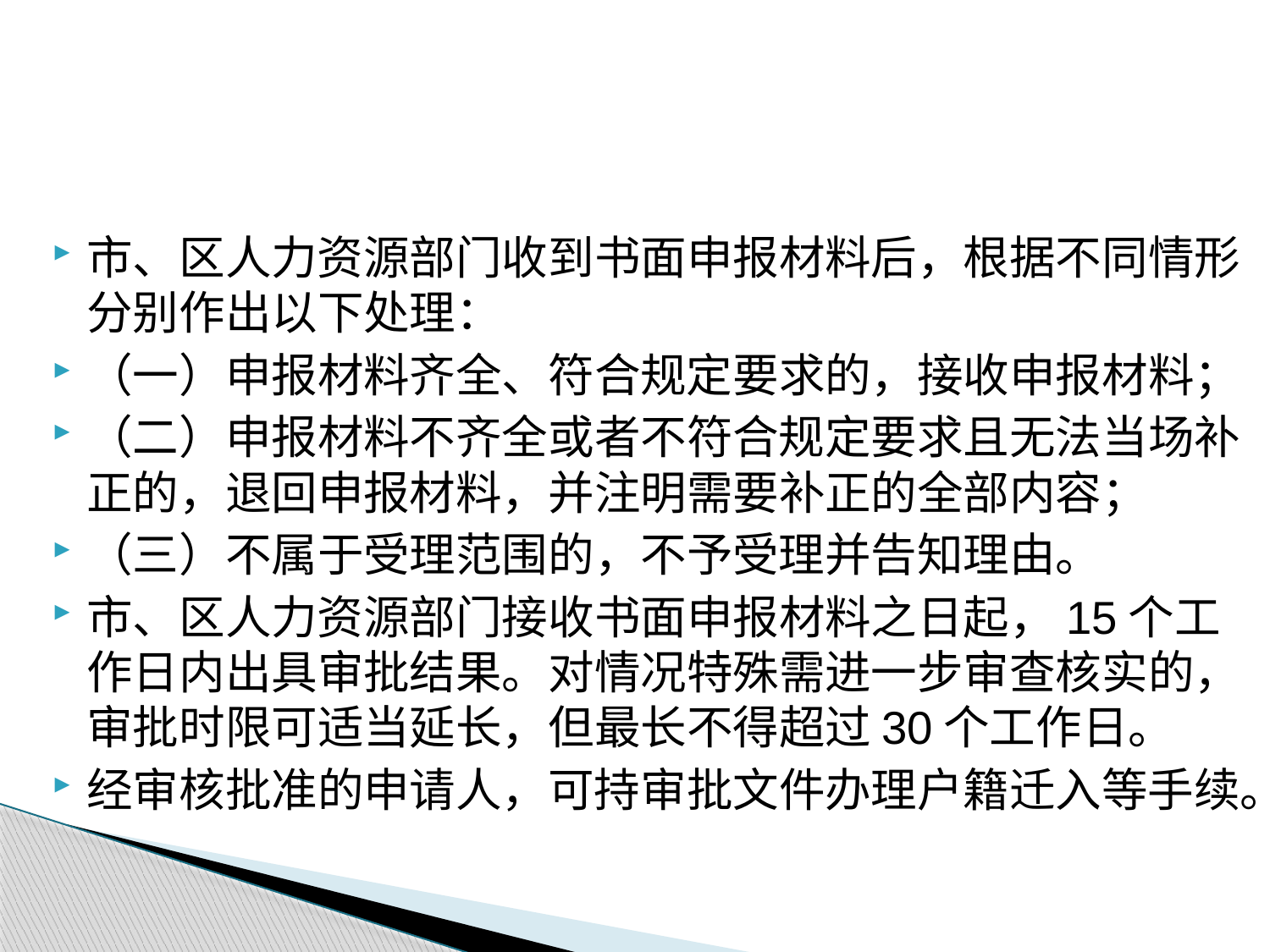

#
市、区人力资源部门收到书面申报材料后，根据不同情形分别作出以下处理：
（一）申报材料齐全、符合规定要求的，接收申报材料；
（二）申报材料不齐全或者不符合规定要求且无法当场补正的，退回申报材料，并注明需要补正的全部内容；
（三）不属于受理范围的，不予受理并告知理由。
市、区人力资源部门接收书面申报材料之日起，15个工作日内出具审批结果。对情况特殊需进一步审查核实的，审批时限可适当延长，但最长不得超过30个工作日。
经审核批准的申请人，可持审批文件办理户籍迁入等手续。